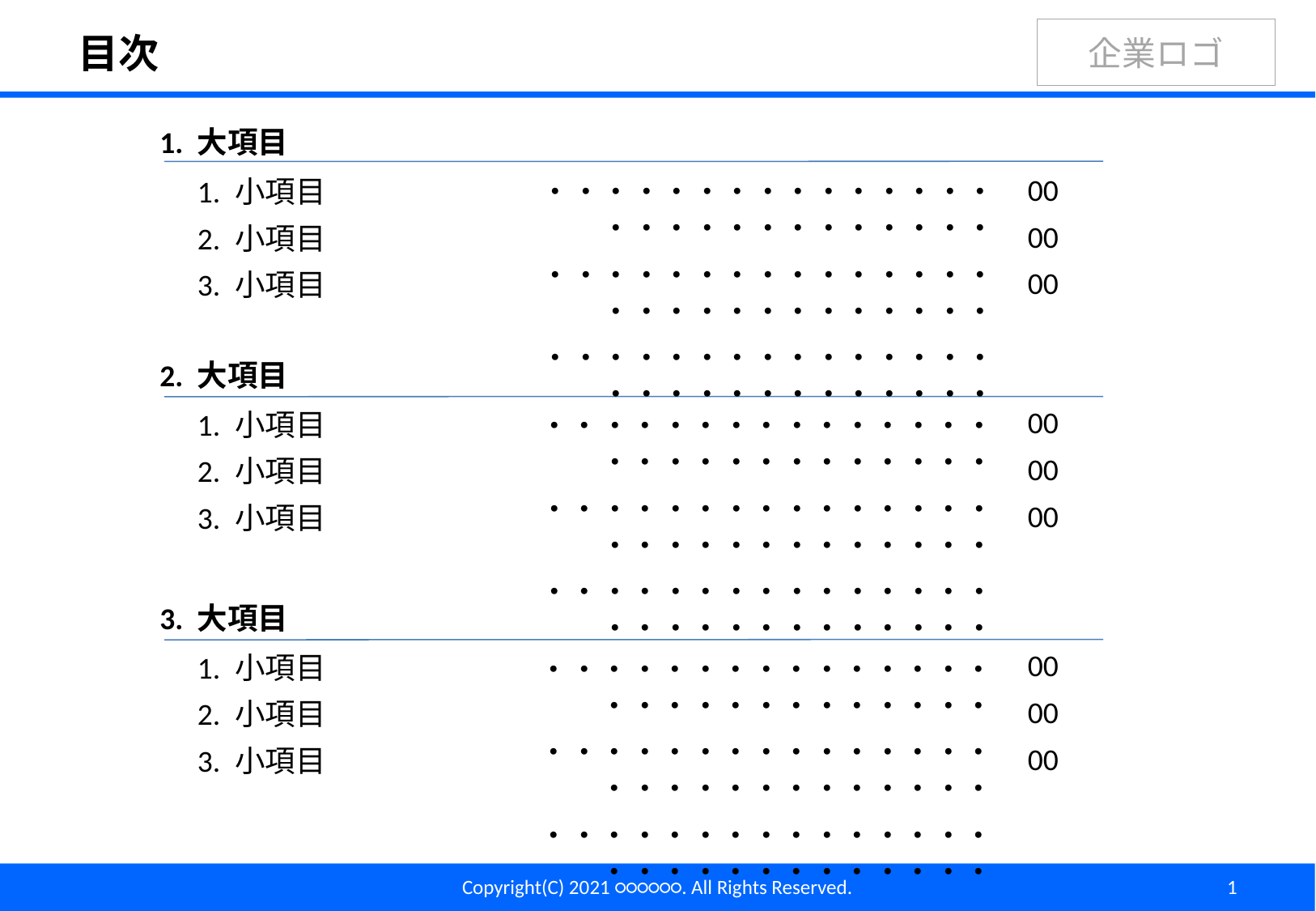

# 目次
1. 大項目
00
00
00
1. 小項目
2. 小項目
3. 小項目
・・・・・・・・・・・・・・・・・・・・・・・・・・・・
・・・・・・・・・・・・・・・・・・・・・・・・・・・・
・・・・・・・・・・・・・・・・・・・・・・・・・・・・
2. 大項目
00
00
00
1. 小項目
2. 小項目
3. 小項目
・・・・・・・・・・・・・・・・・・・・・・・・・・・・
・・・・・・・・・・・・・・・・・・・・・・・・・・・・
・・・・・・・・・・・・・・・・・・・・・・・・・・・・
3. 大項目
00
00
00
1. 小項目
2. 小項目
3. 小項目
・・・・・・・・・・・・・・・・・・・・・・・・・・・・
・・・・・・・・・・・・・・・・・・・・・・・・・・・・
・・・・・・・・・・・・・・・・・・・・・・・・・・・・
Copyright(C) 2021 ○○○○○○. All Rights Reserved.
1